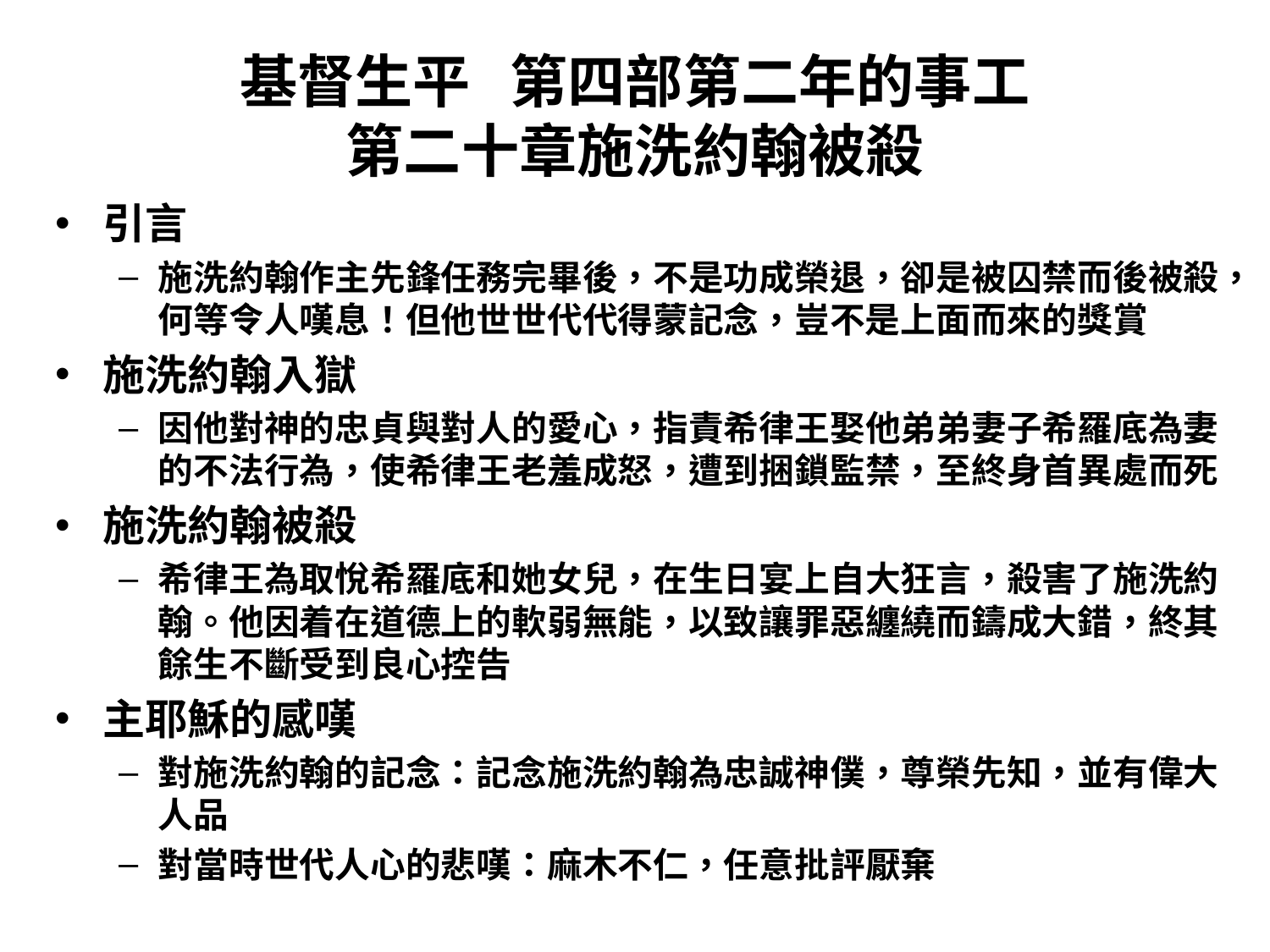

# 基督生平   第四部第二年的事工 第二十章施洗約翰被殺
引言
施洗約翰作主先鋒任務完畢後，不是功成榮退，卻是被囚禁而後被殺，何等令人嘆息！但他世世代代得蒙記念，豈不是上面而來的獎賞
施洗約翰入獄
因他對神的忠貞與對人的愛心，指責希律王娶他弟弟妻子希羅底為妻的不法行為，使希律王老羞成怒，遭到捆鎖監禁，至終身首異處而死
施洗約翰被殺
希律王為取悅希羅底和她女兒，在生日宴上自大狂言，殺害了施洗約翰。他因着在道德上的軟弱無能，以致讓罪惡纏繞而鑄成大錯，終其餘生不斷受到良心控告
主耶穌的感嘆
對施洗約翰的記念：記念施洗約翰為忠誠神僕，尊榮先知，並有偉大人品
對當時世代人心的悲嘆：麻木不仁，任意批評厭棄